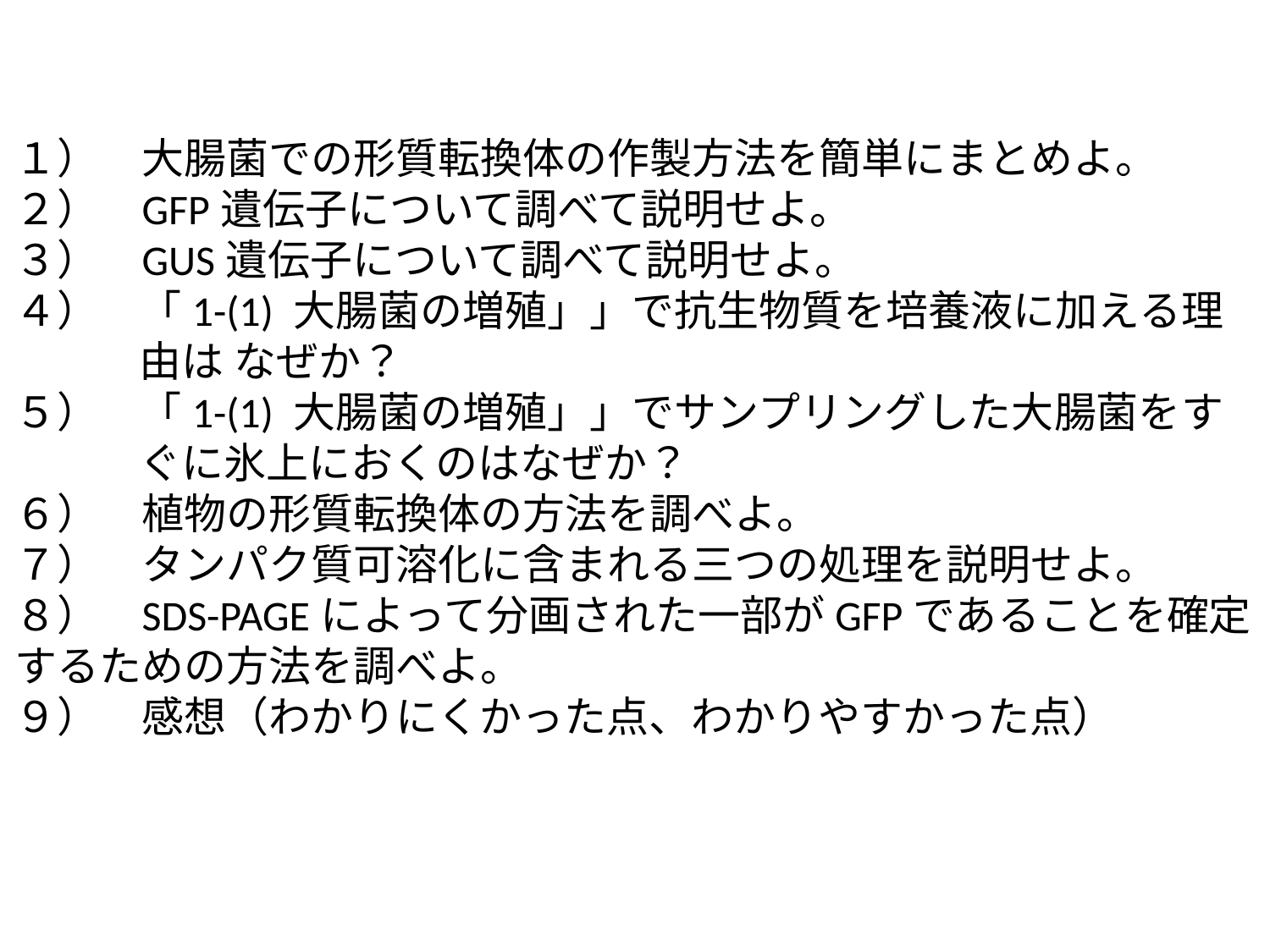

１）	大腸菌での形質転換体の作製方法を簡単にまとめよ。
２）	GFP遺伝子について調べて説明せよ。
３）	GUS遺伝子について調べて説明せよ。
４）	「1-(1) 大腸菌の増殖」」で抗生物質を培養液に加える理由は なぜか？
５）	「1-(1) 大腸菌の増殖」」でサンプリングした大腸菌をすぐに氷上におくのはなぜか？
６）	植物の形質転換体の方法を調べよ。
７）	タンパク質可溶化に含まれる三つの処理を説明せよ。
８）	SDS-PAGEによって分画された一部がGFPであることを確定するための方法を調べよ。
９）	感想（わかりにくかった点、わかりやすかった点）